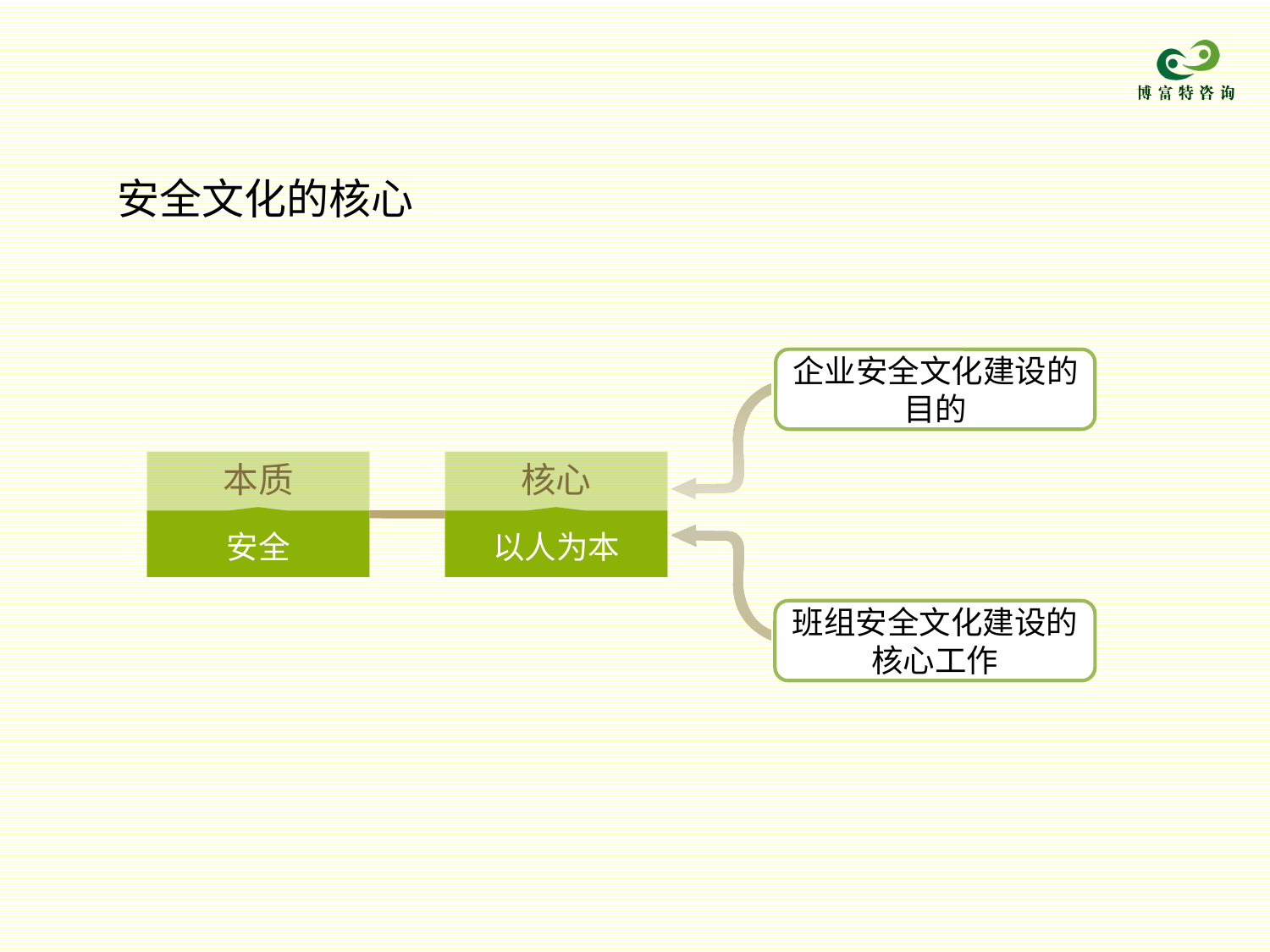

安全文化的核心
企业安全文化建设的目的

本质

核心

安全
以人为本

班组安全文化建设的核心工作